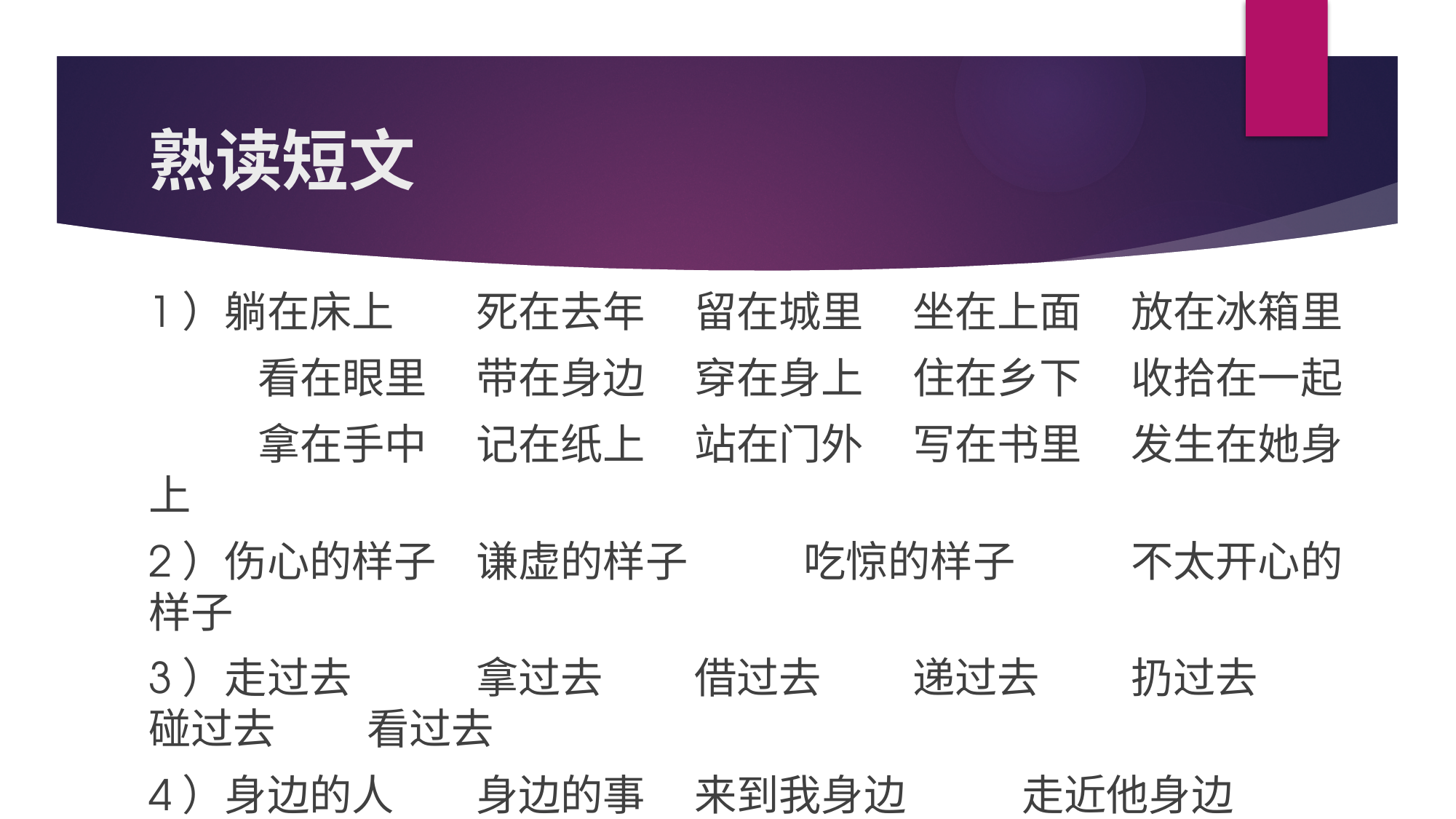

# 熟读短文
1）躺在床上	死在去年	留在城里	坐在上面	放在冰箱里
	看在眼里	带在身边	穿在身上	住在乡下	收拾在一起
	拿在手中	记在纸上	站在门外	写在书里	发生在她身上
2）伤心的样子	谦虚的样子		吃惊的样子		不太开心的样子
3）走过去		拿过去	借过去	递过去	扔过去	碰过去	看过去
4）身边的人	身边的事	来到我身边		走近他身边
	回到父母身边
5）在你面前	在困难面前		在问题面前		在激烈的竞争面前